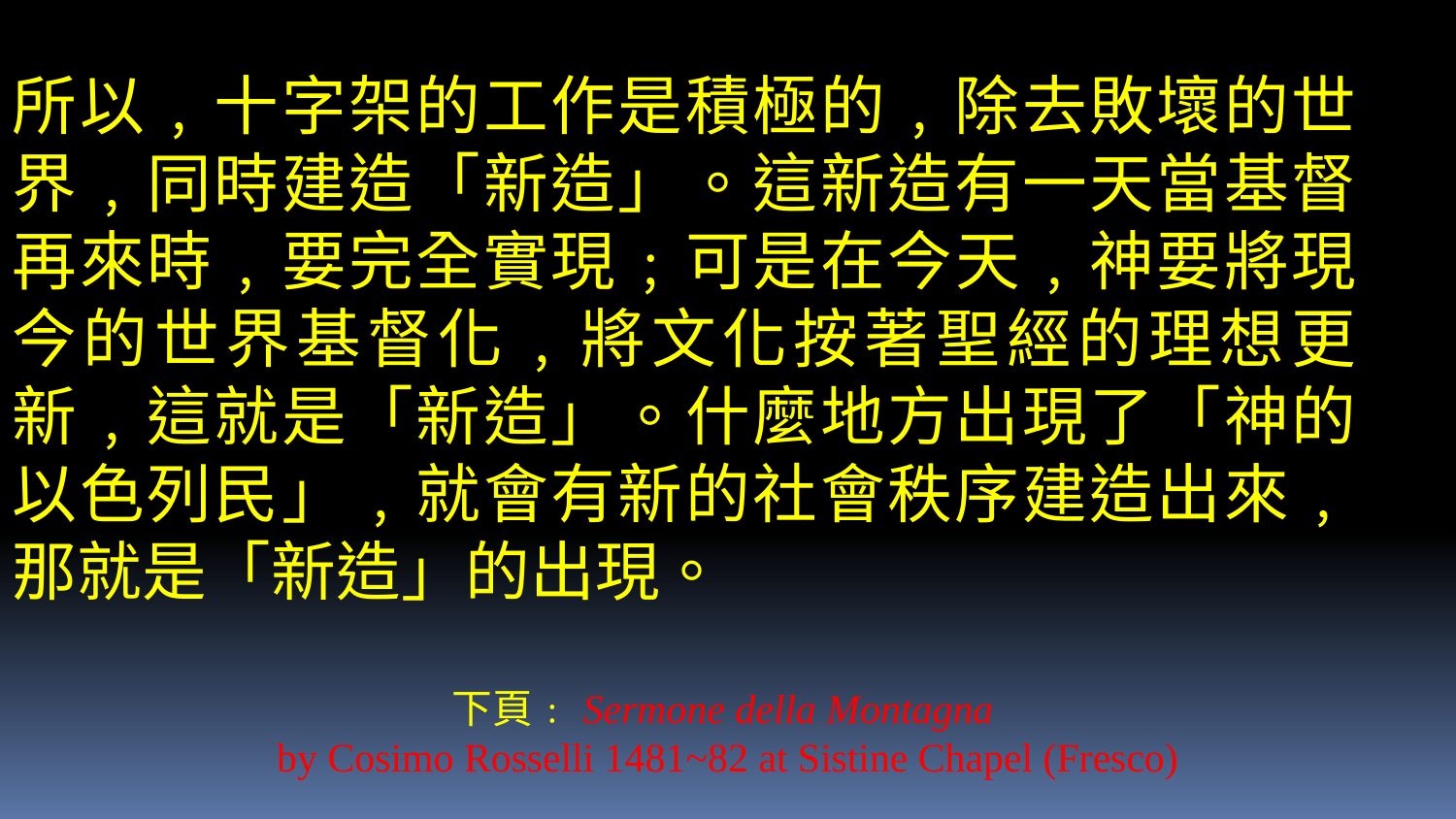

所以﹐十字架的工作是積極的﹐除去敗壞的世界﹐同時建造「新造」。這新造有一天當基督再來時﹐要完全實現﹔可是在今天﹐神要將現今的世界基督化﹐將文化按著聖經的理想更新﹐這就是「新造」。什麼地方出現了「神的以色列民」﹐就會有新的社會秩序建造出來﹐那就是「新造」的出現。
下頁﹕Sermone della Montagna
by Cosimo Rosselli 1481~82 at Sistine Chapel (Fresco)